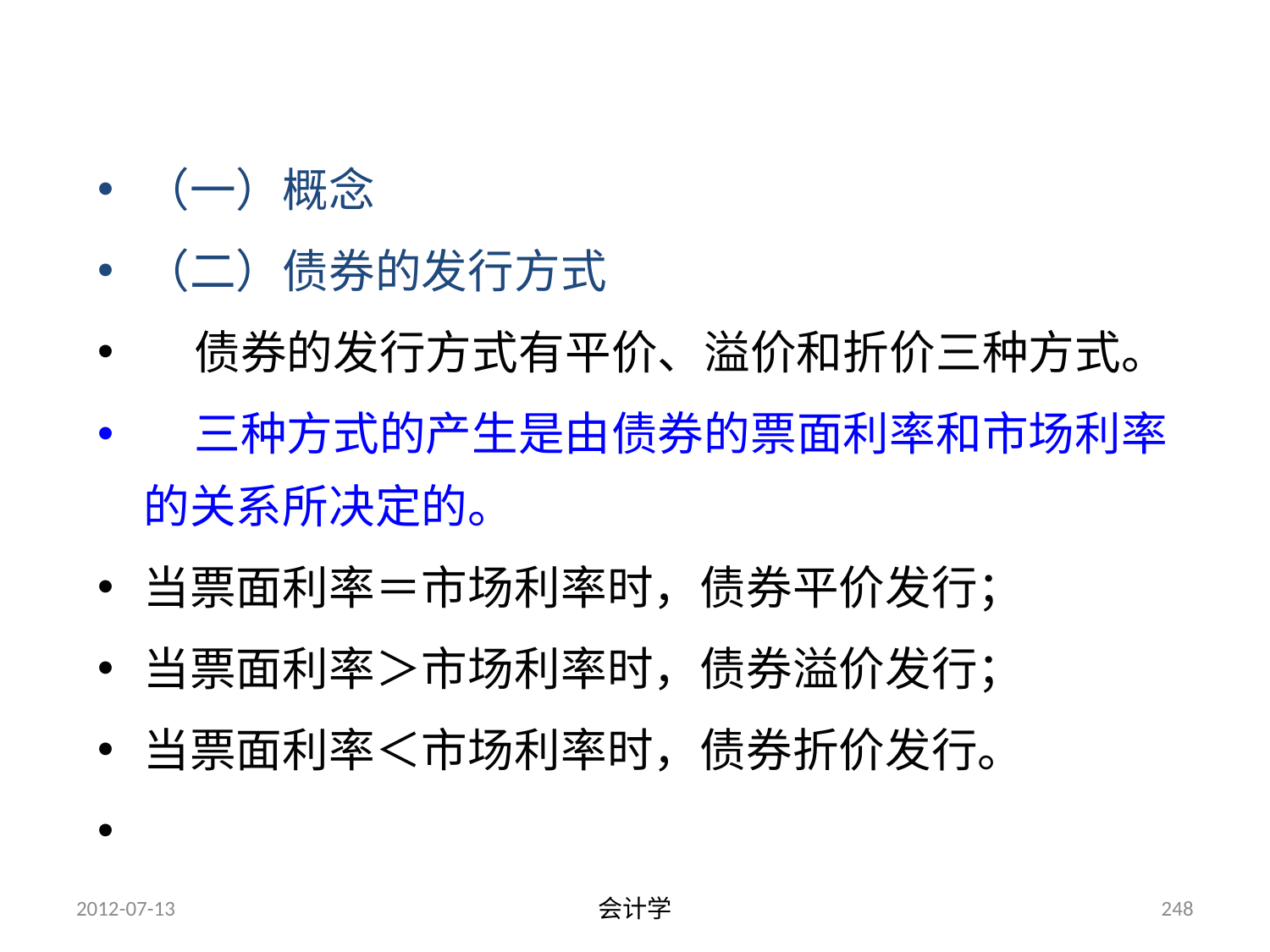

# 三、应付债券
（一）概念
（二）债券的发行方式
    债券的发行方式有平价、溢价和折价三种方式。
    三种方式的产生是由债券的票面利率和市场利率的关系所决定的。
当票面利率＝市场利率时，债券平价发行；
当票面利率＞市场利率时，债券溢价发行；
当票面利率＜市场利率时，债券折价发行。

2012-07-13
会计学
248